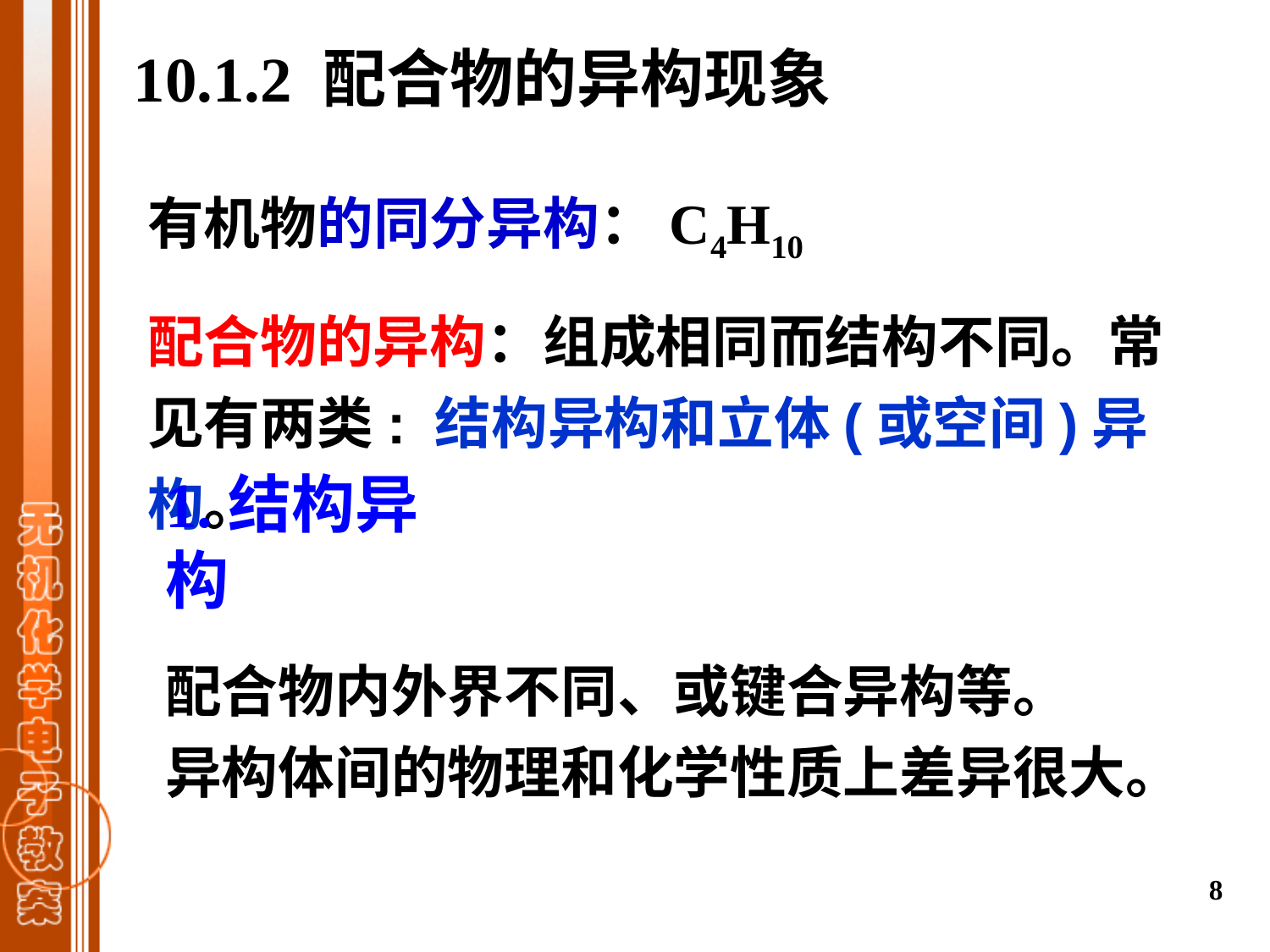

10.1.2 配合物的异构现象
有机物的同分异构：C4H10
配合物的异构：组成相同而结构不同。常见有两类: 结构异构和立体(或空间)异构。
1.结构异构
配合物内外界不同、或键合异构等。
异构体间的物理和化学性质上差异很大。
8